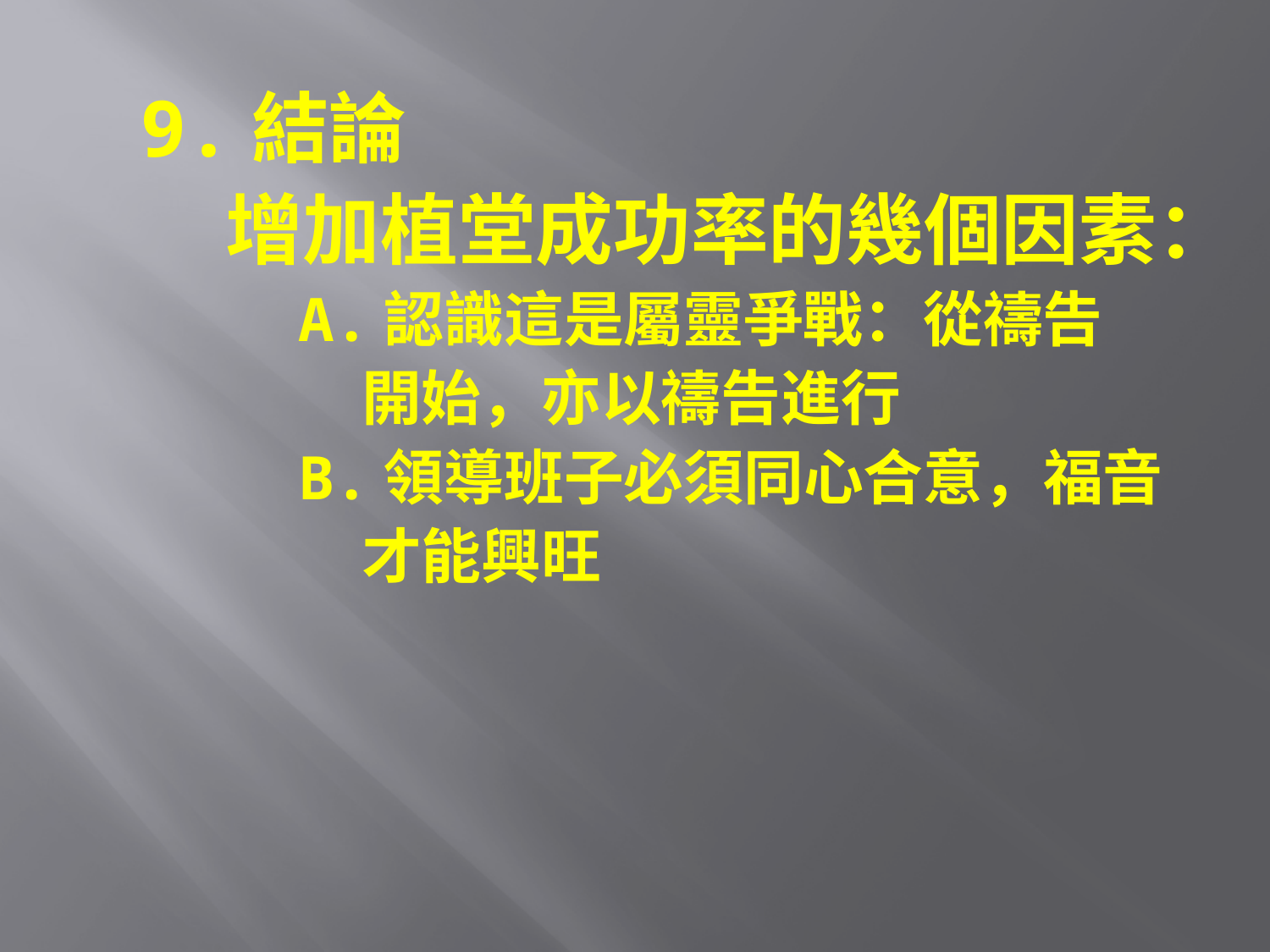

9.結論
增加植堂成功率的幾個因素：
A.認識這是屬靈爭戰：從禱告
開始，亦以禱告進行
B.領導班子必須同心合意，福音
才能興旺